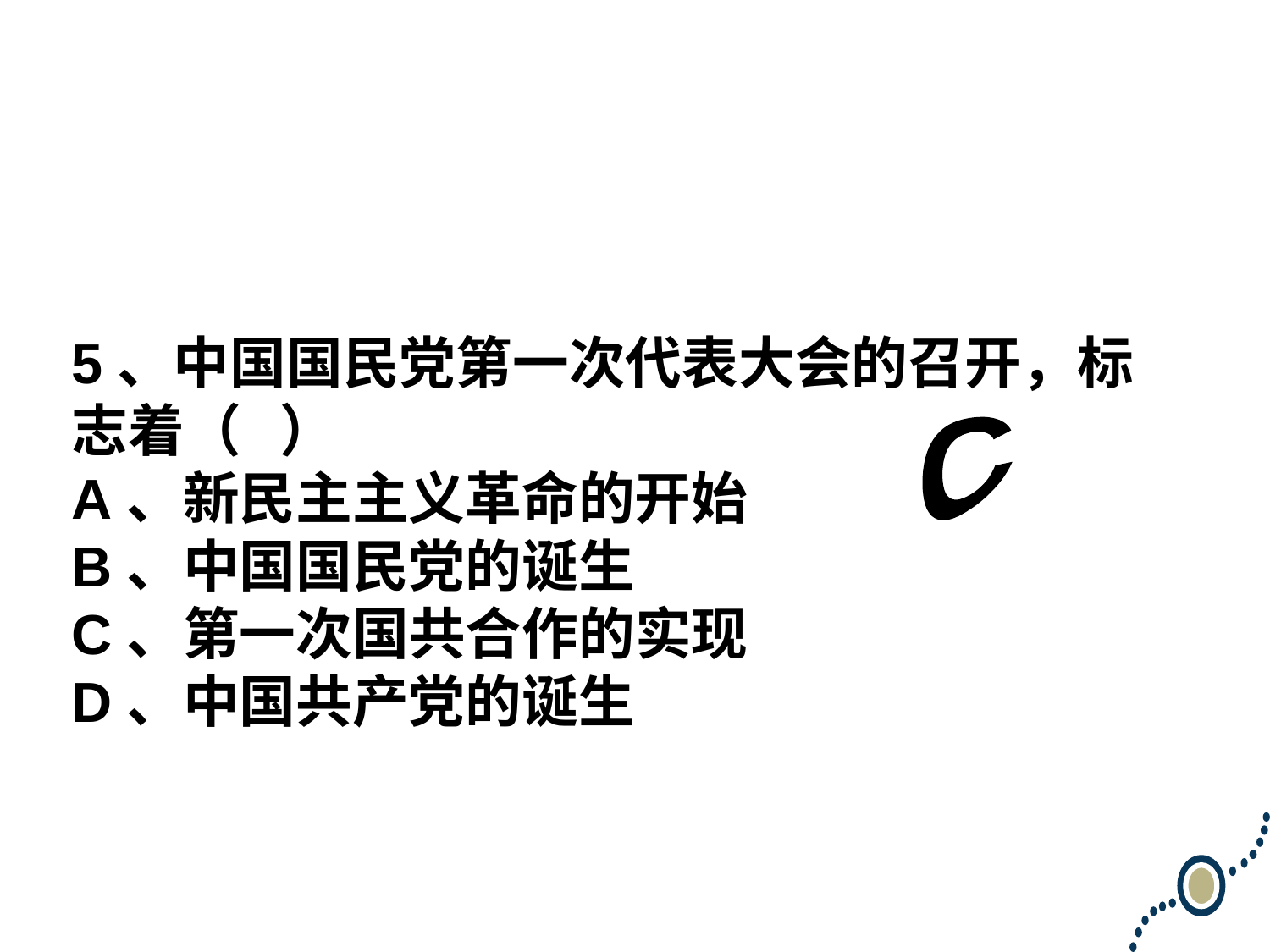

5、中国国民党第一次代表大会的召开，标志着（   ）
A、新民主主义革命的开始
B、中国国民党的诞生
C、第一次国共合作的实现
D、中国共产党的诞生
C